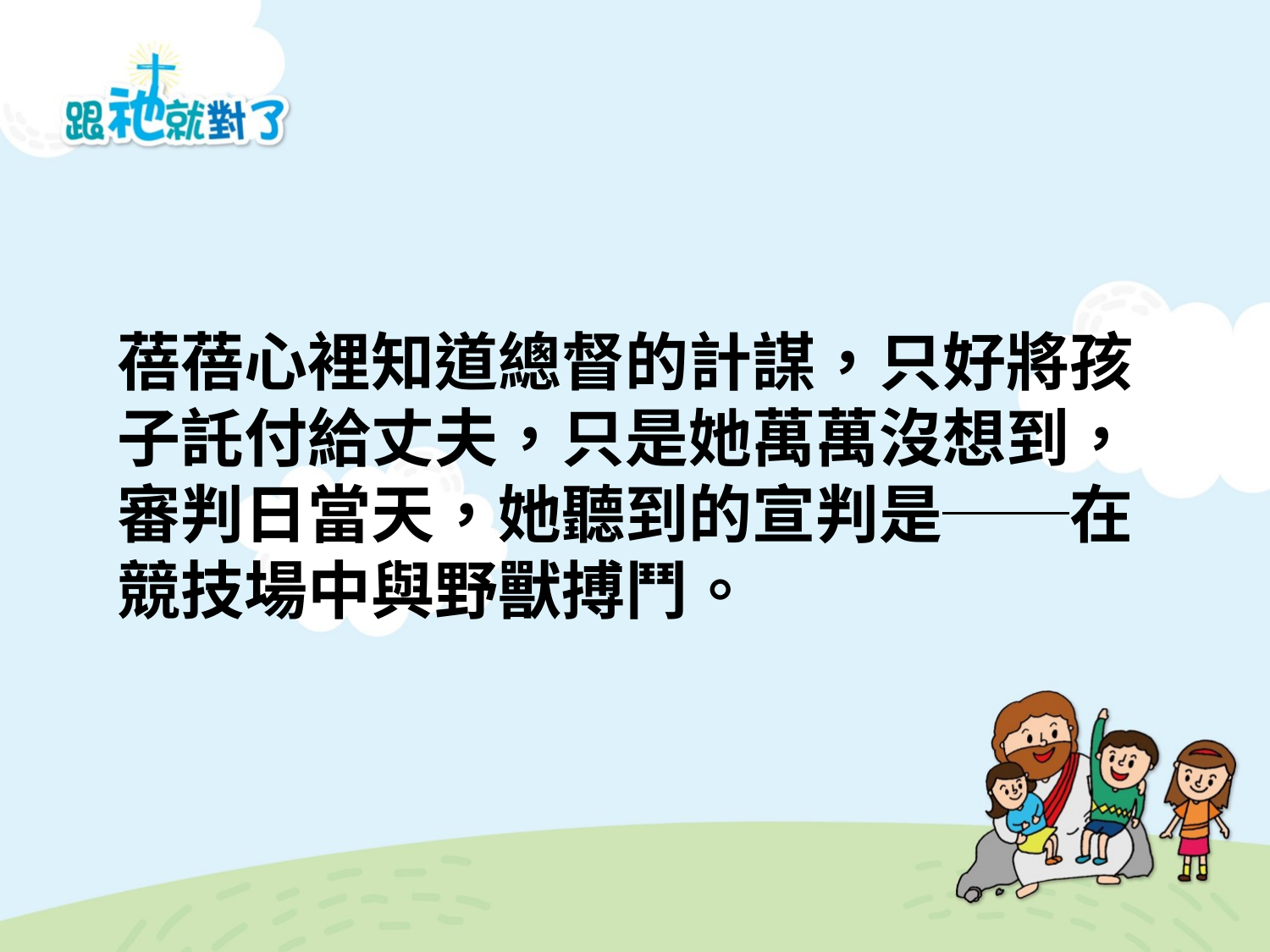

蓓蓓心裡知道總督的計謀，只好將孩子託付給丈夫，只是她萬萬沒想到，審判日當天，她聽到的宣判是──在競技場中與野獸搏鬥。